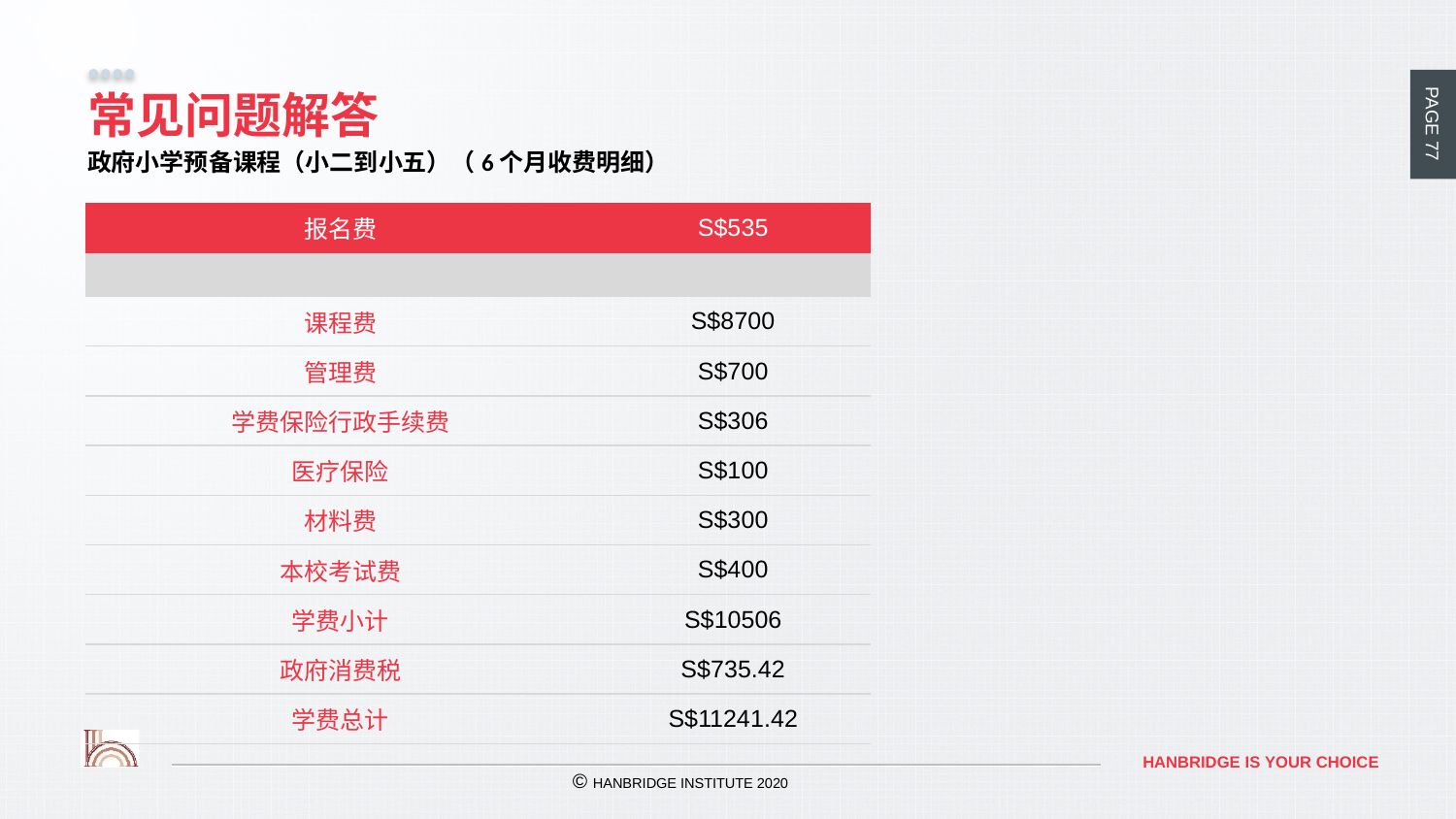

# 常见问题解答
政府小学预备课程（小二到小五）（6个月收费明细）

| 报名费 | S$535 |
| --- | --- |
|  |  |
| 课程费 | S$8700 |
| 管理费 | S$700 |
| 学费保险行政手续费 | S$306 |
| 医疗保险 | S$100 |
| 材料费 | S$300 |
| 本校考试费 | S$400 |
| 学费小计 | S$10506 |
| 政府消费税 | S$735.42 |
| 学费总计 | S$11241.42 |